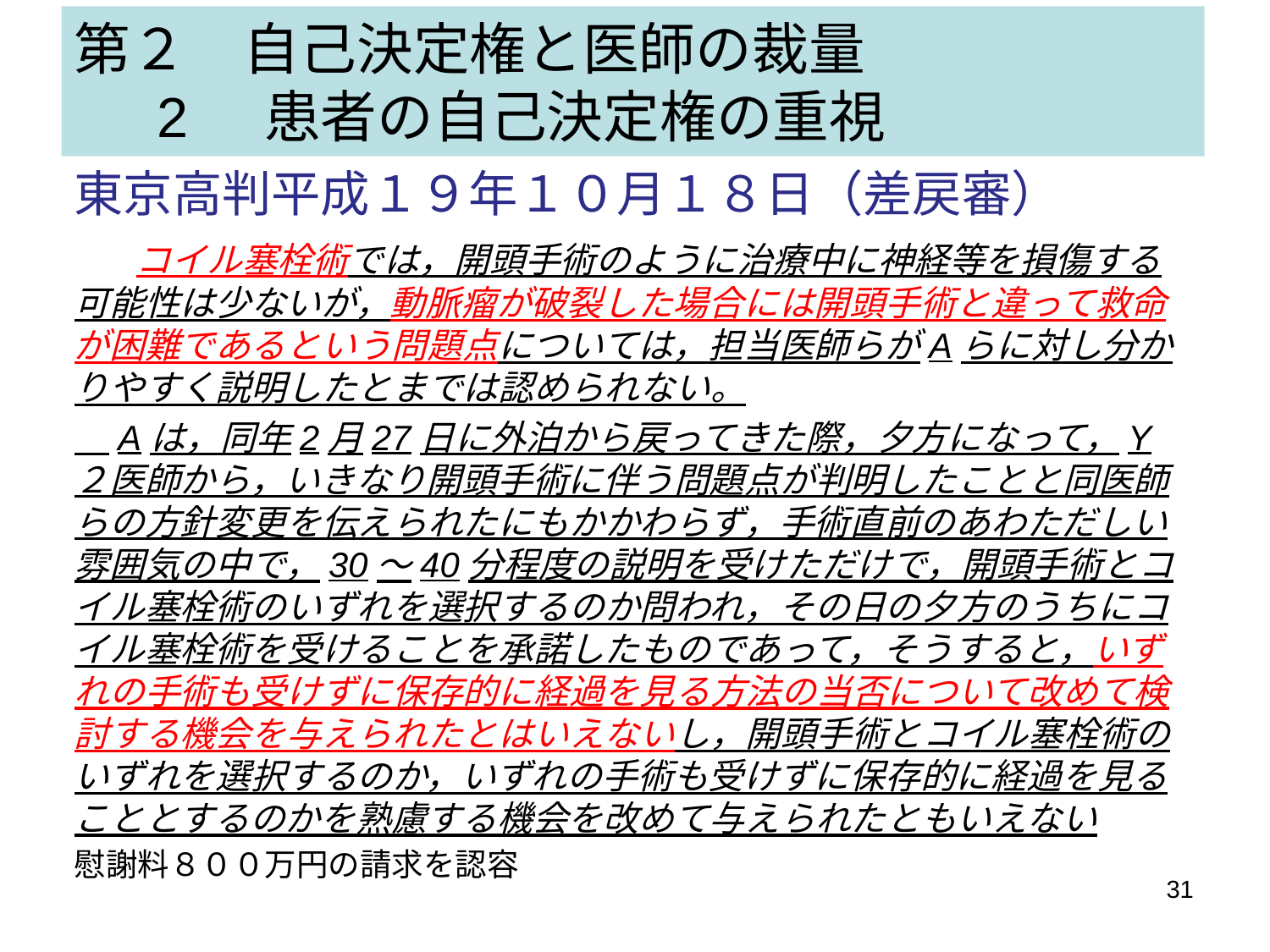

# 第２　自己決定権と医師の裁量 　 2    患者の自己決定権の重視
東京高判平成１９年１０月１８日（差戻審）
 　コイル塞栓術では，開頭手術のように治療中に神経等を損傷する可能性は少ないが，動脈瘤が破裂した場合には開頭手術と違って救命が困難であるという問題点については，担当医師らがAらに対し分かりやすく説明したとまでは認められない。
　Aは，同年2月27日に外泊から戻ってきた際，夕方になって，Y２医師から，いきなり開頭手術に伴う問題点が判明したことと同医師らの方針変更を伝えられたにもかかわらず，手術直前のあわただしい雰囲気の中で，30〜40分程度の説明を受けただけで，開頭手術とコイル塞栓術のいずれを選択するのか問われ，その日の夕方のうちにコイル塞栓術を受けることを承諾したものであって，そうすると，いずれの手術も受けずに保存的に経過を見る方法の当否について改めて検討する機会を与えられたとはいえないし，開頭手術とコイル塞栓術のいずれを選択するのか，いずれの手術も受けずに保存的に経過を見ることとするのかを熟慮する機会を改めて与えられたともいえない
慰謝料８００万円の請求を認容

31